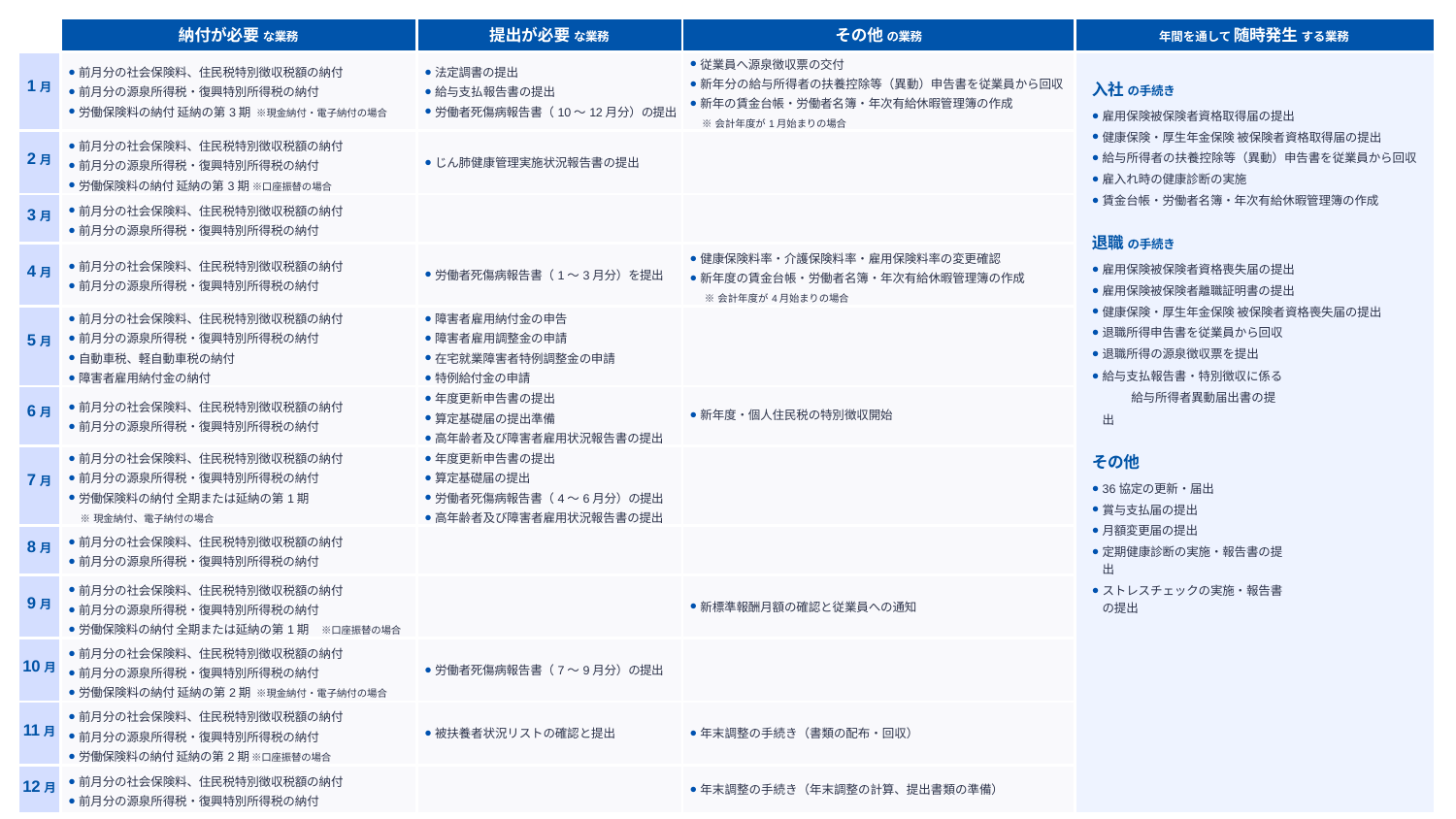

|  | 納付が必要 な業務 | 提出が必要 な業務 | その他 の業務 | 年間を通して 随時発⽣ する業務 |
| --- | --- | --- | --- | --- |
| 1⽉ | 前⽉分の社会保険料、住⺠税特別徴収税額の納付 前⽉分の源泉所得税•復興特別所得税の納付 労働保険料の納付 延納の第3期 ※現⾦納付•電⼦納付の場合 | 法定調書の提出 給与⽀払報告書の提出 労働者死傷病報告書（10〜12⽉分）の提出 | 従業員へ源泉徴収票の交付 新年分の給与所得者の扶養控除等（異動）申告書を従業員から回収 新年の賃⾦台帳•労働者名簿•年次有給休暇管理簿の作成 ※会計年度が1⽉始まりの場合 | ⼊社 の⼿続き 雇⽤保険被保険者資格取得届の提出 健康保険•厚⽣年⾦保険 被保険者資格取得届の提出 給与所得者の扶養控除等（異動）申告書を従業員から回収 雇⼊れ時の健康診断の実施 賃⾦台帳•労働者名簿•年次有給休暇管理簿の作成 退職 の⼿続き 雇⽤保険被保険者資格喪失届の提出 雇⽤保険被保険者離職証明書の提出 健康保険•厚⽣年⾦保険 被保険者資格喪失届の提出 退職所得申告書を従業員から回収 退職所得の源泉徴収票を提出 給与⽀払報告書•特別徴収に係る 給与所得者異動届出書の提出 その他 36協定の更新•届出 賞与⽀払届の提出 ⽉額変更届の提出 定期健康診断の実施•報告書の提出 ストレスチェックの実施•報告書の提出 |
| 2⽉ | 前⽉分の社会保険料、住⺠税特別徴収税額の納付 前⽉分の源泉所得税•復興特別所得税の納付 労働保険料の納付 延納の第3期 ※⼝座振替の場合 | じん肺健康管理実施状況報告書の提出 |  |  |
| 3⽉ | 前⽉分の社会保険料、住⺠税特別徴収税額の納付 前⽉分の源泉所得税•復興特別所得税の納付 |  |  |  |
| 4⽉ | 前⽉分の社会保険料、住⺠税特別徴収税額の納付 前⽉分の源泉所得税•復興特別所得税の納付 | 労働者死傷病報告書（1〜3⽉分）を提出 | 健康保険料率•介護保険料率•雇⽤保険料率の変更確認 新年度の賃⾦台帳•労働者名簿•年次有給休暇管理簿の作成 ※会計年度が4⽉始まりの場合 |  |
| 5⽉ | 前⽉分の社会保険料、住⺠税特別徴収税額の納付 前⽉分の源泉所得税•復興特別所得税の納付 ⾃動⾞税、軽⾃動⾞税の納付 障害者雇⽤納付⾦の納付 | 障害者雇⽤納付⾦の申告 障害者雇⽤調整⾦の申請 在宅就業障害者特例調整⾦の申請 特例給付⾦の申請 |  |  |
| 6⽉ | 前⽉分の社会保険料、住⺠税特別徴収税額の納付 前⽉分の源泉所得税•復興特別所得税の納付 | 年度更新申告書の提出 算定基礎届の提出準備 ⾼年齢者及び障害者雇⽤状況報告書の提出 | 新年度•個⼈住⺠税の特別徴収開始 |  |
| 7⽉ | 前⽉分の社会保険料、住⺠税特別徴収税額の納付 前⽉分の源泉所得税•復興特別所得税の納付 労働保険料の納付 全期または延納の第1期 ※現⾦納付、電⼦納付の場合 | 年度更新申告書の提出 算定基礎届の提出 労働者死傷病報告書（4〜6⽉分）の提出 ⾼年齢者及び障害者雇⽤状況報告書の提出 |  |  |
| 8⽉ | 前⽉分の社会保険料、住⺠税特別徴収税額の納付 前⽉分の源泉所得税•復興特別所得税の納付 |  |  |  |
| 9⽉ | 前⽉分の社会保険料、住⺠税特別徴収税額の納付 前⽉分の源泉所得税•復興特別所得税の納付 労働保険料の納付 全期または延納の第1期 ※⼝座振替の場合 |  | 新標準報酬⽉額の確認と従業員への通知 |  |
| 10⽉ | 前⽉分の社会保険料、住⺠税特別徴収税額の納付 前⽉分の源泉所得税•復興特別所得税の納付 労働保険料の納付 延納の第2期 ※現⾦納付•電⼦納付の場合 | 労働者死傷病報告書（7〜9⽉分）の提出 |  |  |
| 11⽉ | 前⽉分の社会保険料、住⺠税特別徴収税額の納付 前⽉分の源泉所得税•復興特別所得税の納付 労働保険料の納付 延納の第2期※⼝座振替の場合 | 被扶養者状況リストの確認と提出 | 年末調整の⼿続き（書類の配布•回収） |  |
| 12⽉ | 前⽉分の社会保険料、住⺠税特別徴収税額の納付 前⽉分の源泉所得税•復興特別所得税の納付 |  | 年末調整の⼿続き（年末調整の計算、提出書類の準備） |  |